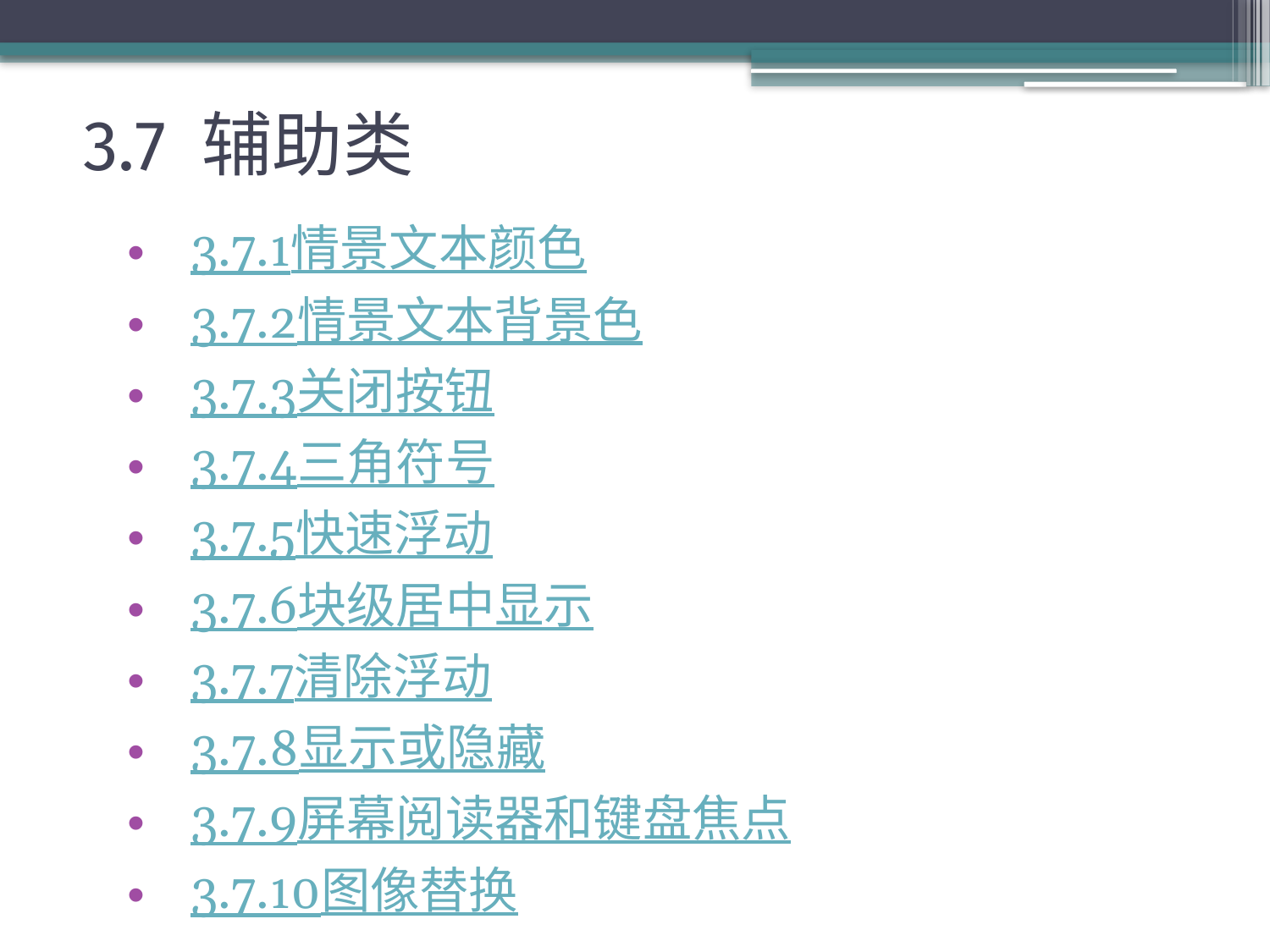

# 3.7 辅助类
3.7.1情景文本颜色
3.7.2情景文本背景色
3.7.3关闭按钮
3.7.4三角符号
3.7.5快速浮动
3.7.6块级居中显示
3.7.7清除浮动
3.7.8显示或隐藏
3.7.9屏幕阅读器和键盘焦点
3.7.10图像替换